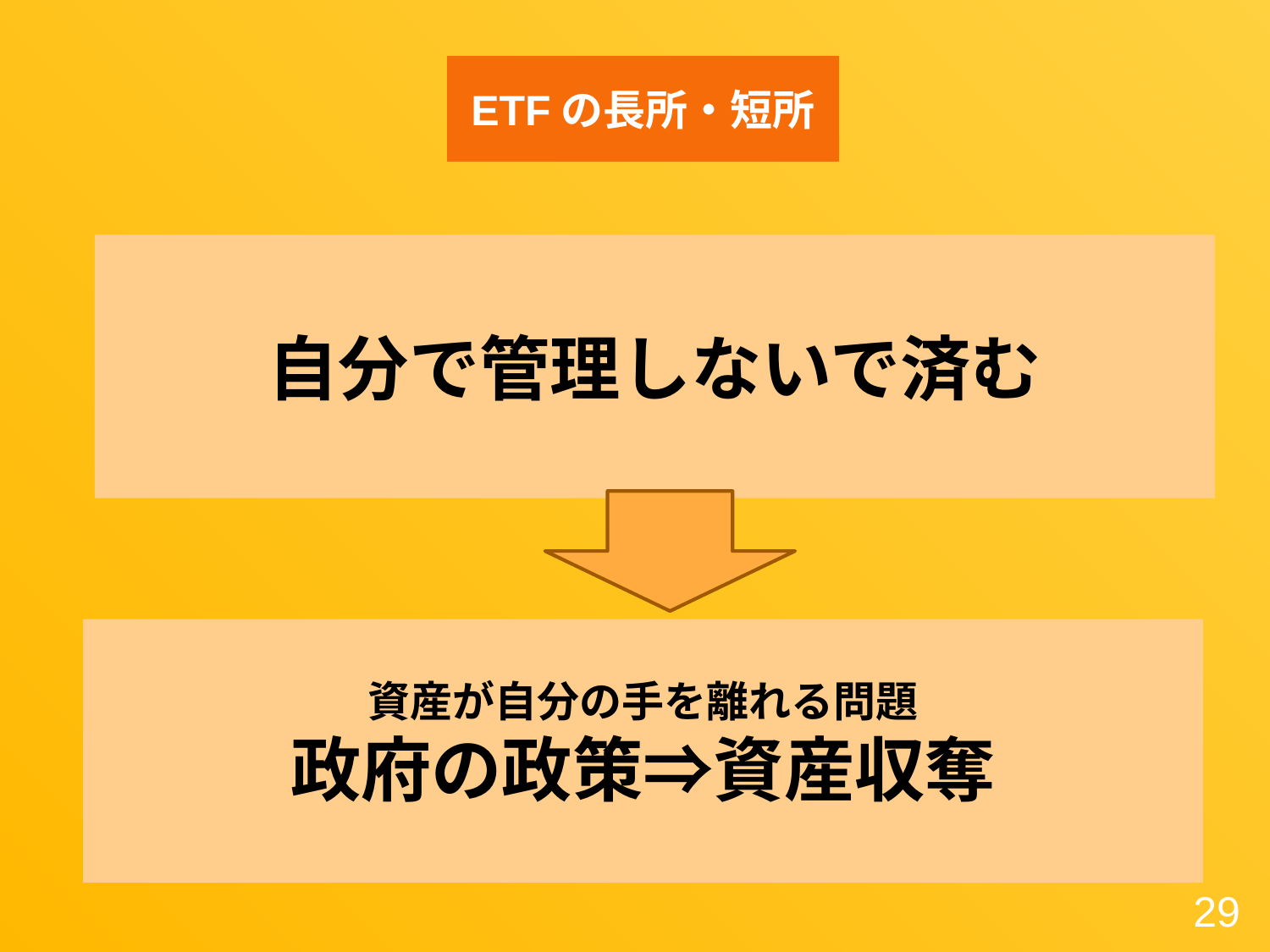

ETFの長所・短所
自分で管理しないで済む

資産が自分の手を離れる問題
政府の政策⇒資産収奪

29